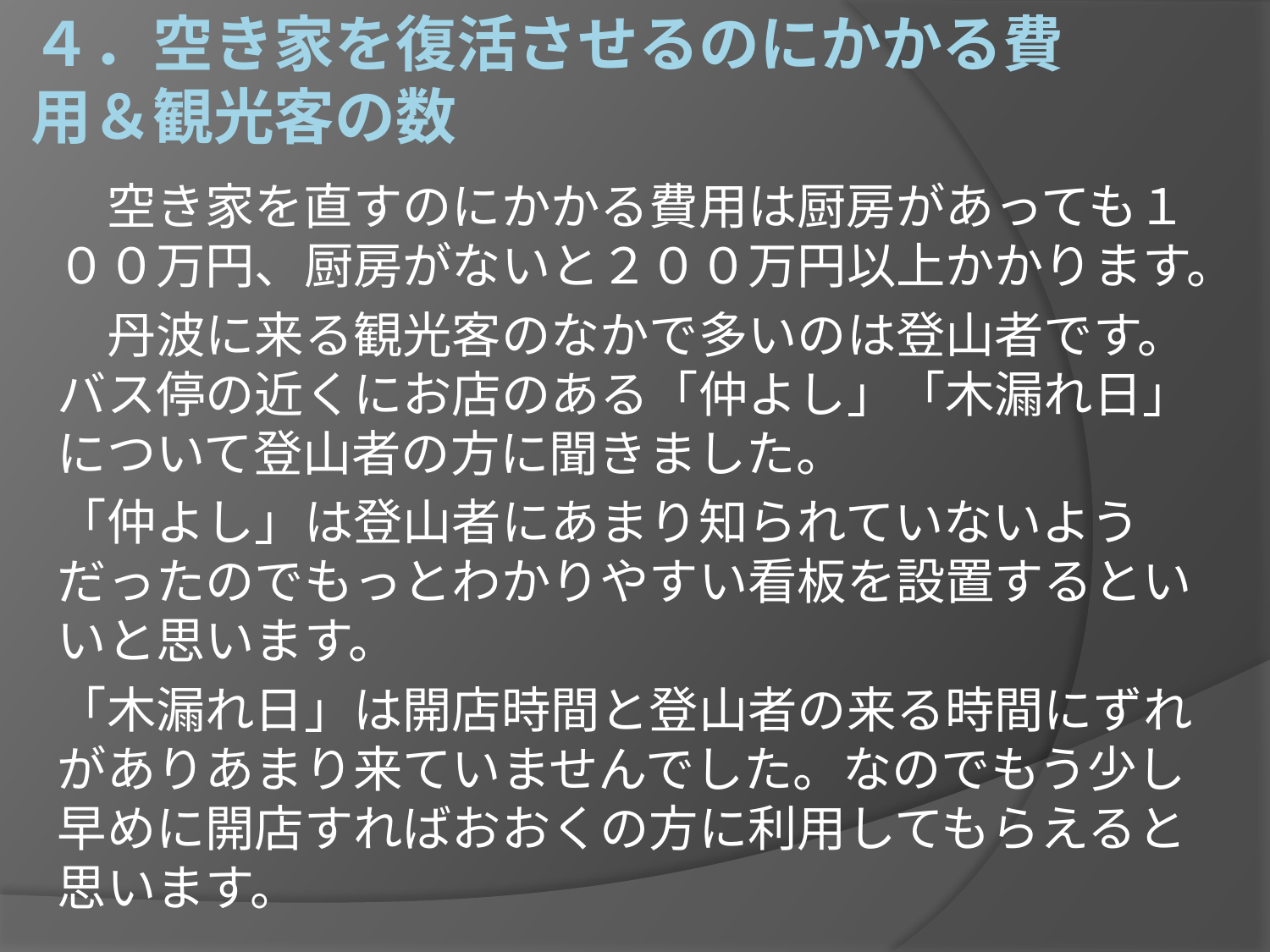

# ４．空き家を復活させるのにかかる費用＆観光客の数
　空き家を直すのにかかる費用は厨房があっても１００万円、厨房がないと２００万円以上かかります。
　丹波に来る観光客のなかで多いのは登山者です。バス停の近くにお店のある「仲よし」「木漏れ日」について登山者の方に聞きました。
「仲よし」は登山者にあまり知られていないようだったのでもっとわかりやすい看板を設置するといいと思います。
「木漏れ日」は開店時間と登山者の来る時間にずれがありあまり来ていませんでした。なのでもう少し早めに開店すればおおくの方に利用してもらえると思います。